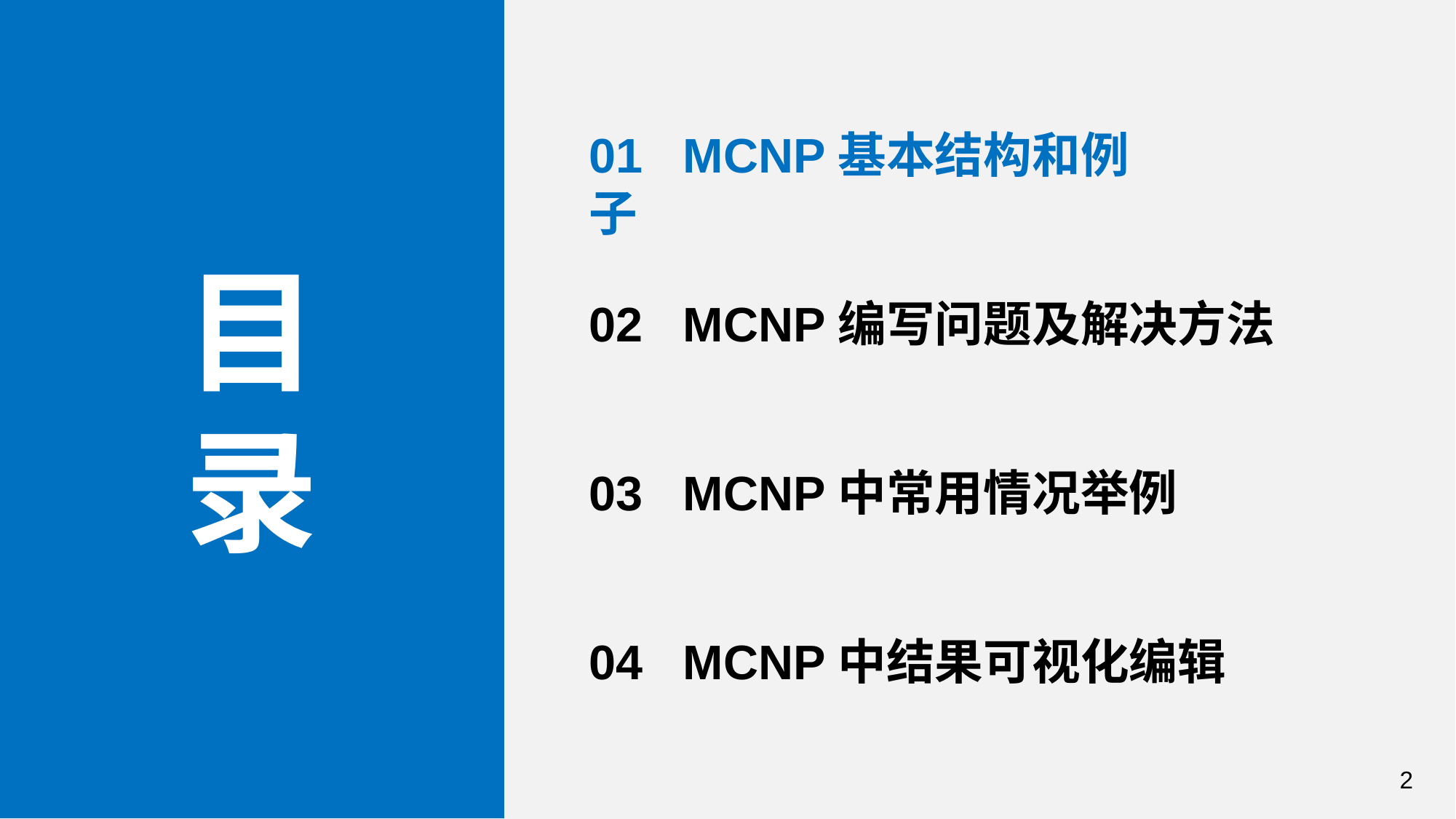

目
录
01   MCNP基本结构和例子
02   MCNP编写问题及解决方法
03   MCNP中常用情况举例
04   MCNP中结果可视化编辑